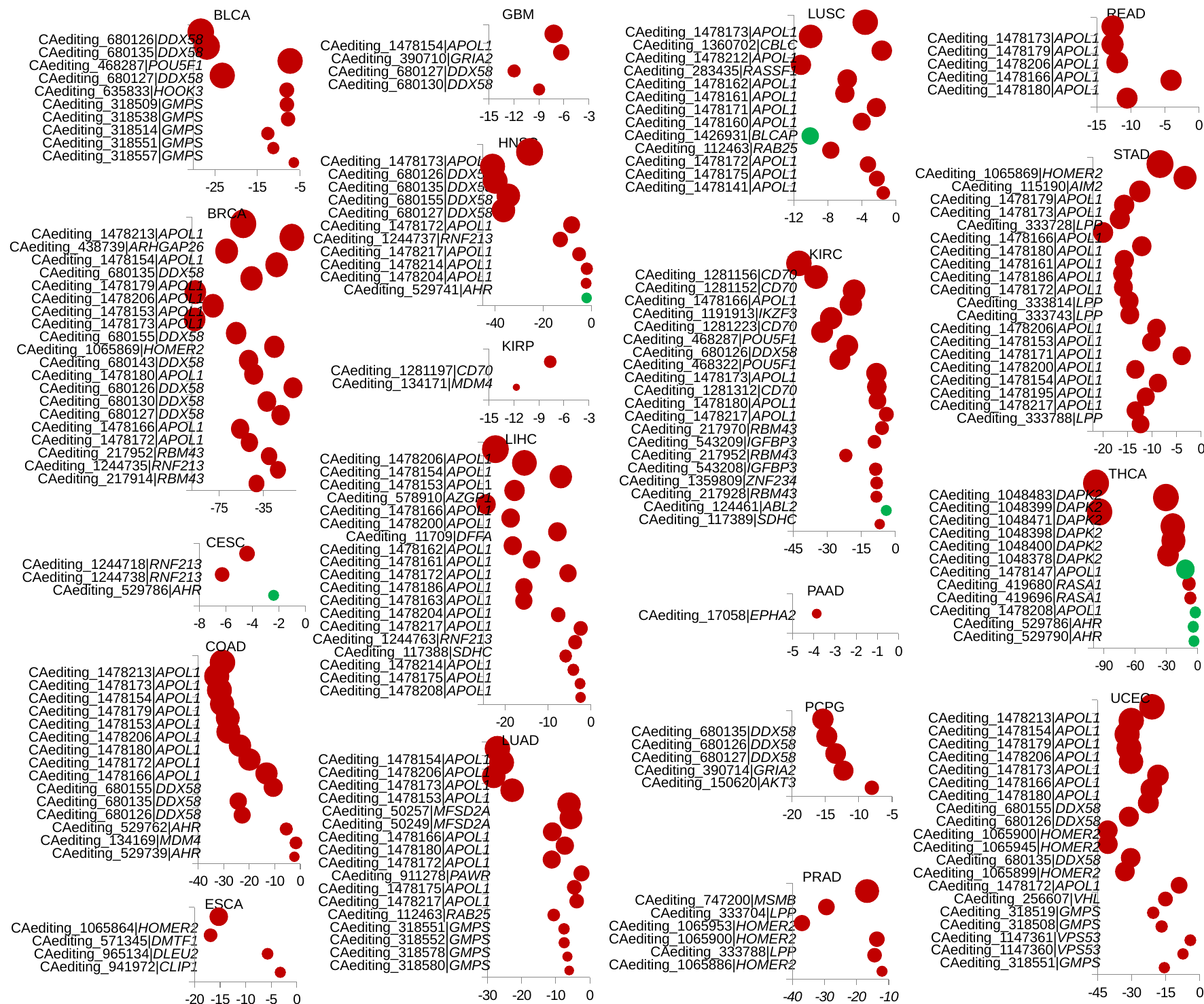

GBM
READ
LUSC
BLCA

### Chart

| Category |  |  |
|---|---|---|

### Chart

| Category |  |
|---|---|

### Chart

| Category | Y 值 |
|---|---|
CAediting_1478173|APOL1
CAediting_1360702|CBLC
CAediting_1478212|APOL1
CAediting_283435|RASSF1
CAediting_1478162|APOL1
CAediting_1478161|APOL1
CAediting_1478171|APOL1
CAediting_1478160|APOL1
CAediting_1426931|BLCAP
CAediting_112463|RAB25
CAediting_1478172|APOL1
CAediting_1478175|APOL1
CAediting_1478141|APOL1

### Chart

| Category |  |
|---|---|
CAediting_1478173|APOL1
CAediting_1478179|APOL1
CAediting_1478206|APOL1
CAediting_1478166|APOL1
CAediting_1478180|APOL1
CAediting_680126|DDX58
CAediting_680135|DDX58
CAediting_468287|POU5F1
CAediting_680127|DDX58
CAediting_635833|HOOK3
CAediting_318509|GMPS
CAediting_318538|GMPS
CAediting_318514|GMPS
CAediting_318551|GMPS
CAediting_318557|GMPS
CAediting_1478154|APOL1
CAediting_390710|GRIA2
CAediting_680127|DDX58
CAediting_680130|DDX58
HNSC

### Chart

| Category |  |  |
|---|---|---|
STAD

### Chart

| Category |  |
|---|---|
CAediting_1478173|APOL1
CAediting_680126|DDX58
CAediting_680135|DDX58
CAediting_680155|DDX58
CAediting_680127|DDX58
CAediting_1478172|APOL1
CAediting_1244737|RNF213
CAediting_1478217|APOL1
CAediting_1478214|APOL1
CAediting_1478204|APOL1
CAediting_529741|AHR
CAediting_1065869|HOMER2
CAediting_115190|AIM2
CAediting_1478179|APOL1
CAediting_1478173|APOL1
CAediting_333728|LPP
CAediting_1478166|APOL1
CAediting_1478180|APOL1
CAediting_1478161|APOL1
CAediting_1478186|APOL1
CAediting_1478172|APOL1
CAediting_333814|LPP
CAediting_333743|LPP
CAediting_1478206|APOL1
CAediting_1478153|APOL1
CAediting_1478171|APOL1
CAediting_1478200|APOL1
CAediting_1478154|APOL1
CAediting_1478195|APOL1
CAediting_1478217|APOL1
CAediting_333788|LPP
BRCA

### Chart

| Category |  |
|---|---|
CAediting_1478213|APOL1
CAediting_438739|ARHGAP26
CAediting_1478154|APOL1
CAediting_680135|DDX58
CAediting_1478179|APOL1
CAediting_1478206|APOL1
CAediting_1478153|APOL1
CAediting_1478173|APOL1
CAediting_680155|DDX58
CAediting_1065869|HOMER2
CAediting_680143|DDX58
CAediting_1478180|APOL1
CAediting_680126|DDX58
CAediting_680130|DDX58
CAediting_680127|DDX58
CAediting_1478166|APOL1
CAediting_1478172|APOL1
CAediting_217952|RBM43
CAediting_1244735|RNF213
CAediting_217914|RBM43
KIRC

### Chart

| Category |  |  |
|---|---|---|
CAediting_1281156|CD70
CAediting_1281152|CD70
CAediting_1478166|APOL1
CAediting_1191913|IKZF3
CAediting_1281223|CD70
CAediting_468287|POU5F1
CAediting_680126|DDX58
CAediting_468322|POU5F1
CAediting_1478173|APOL1
CAediting_1281312|CD70
CAediting_1478180|APOL1
CAediting_1478217|APOL1
CAediting_217970|RBM43
CAediting_543209|IGFBP3
CAediting_217952|RBM43
CAediting_543208|IGFBP3
CAediting_1359809|ZNF234
CAediting_217928|RBM43
CAediting_124461|ABL2
CAediting_117389|SDHC
KIRP

### Chart

| Category |  |
|---|---|
CAediting_1281197|CD70
CAediting_134171|MDM4
LIHC

### Chart

| Category |  |
|---|---|
CAediting_1478206|APOL1
CAediting_1478154|APOL1
CAediting_1478153|APOL1
CAediting_578910|AZGP1
CAediting_1478166|APOL1
CAediting_1478200|APOL1
CAediting_11709|DFFA
CAediting_1478162|APOL1
CAediting_1478161|APOL1
CAediting_1478172|APOL1
CAediting_1478186|APOL1
CAediting_1478163|APOL1
CAediting_1478204|APOL1
CAediting_1478217|APOL1
CAediting_1244763|RNF213
CAediting_117388|SDHC
CAediting_1478214|APOL1
CAediting_1478175|APOL1
CAediting_1478208|APOL1
THCA

### Chart

| Category |  |  |
|---|---|---|
CAediting_1048483|DAPK2
CAediting_1048399|DAPK2
CAediting_1048471|DAPK2
CAediting_1048398|DAPK2
CAediting_1048400|DAPK2
CAediting_1048378|DAPK2
CAediting_1478147|APOL1
CAediting_419680|RASA1
CAediting_419696|RASA1
CAediting_1478208|APOL1
CAediting_529786|AHR
CAediting_529790|AHR
CESC

### Chart

| Category |  |  |
|---|---|---|
CAediting_1244718|RNF213
CAediting_1244738|RNF213
CAediting_529786|AHR
PAAD

### Chart

| Category |  |
|---|---|
CAediting_17058|EPHA2
COAD

### Chart

| Category |  |
|---|---|
CAediting_1478213|APOL1
CAediting_1478173|APOL1
CAediting_1478154|APOL1
CAediting_1478179|APOL1
CAediting_1478153|APOL1
CAediting_1478206|APOL1
CAediting_1478180|APOL1
CAediting_1478172|APOL1
CAediting_1478166|APOL1
CAediting_680155|DDX58
CAediting_680135|DDX58
CAediting_680126|DDX58
CAediting_529762|AHR
CAediting_134169|MDM4
CAediting_529739|AHR
UCEC
PCPG

### Chart

| Category |  |
|---|---|
CAediting_1478213|APOL1
CAediting_1478154|APOL1
CAediting_1478179|APOL1
CAediting_1478206|APOL1
CAediting_1478173|APOL1
CAediting_1478166|APOL1
CAediting_1478180|APOL1
CAediting_680155|DDX58
CAediting_680126|DDX58
CAediting_1065900|HOMER2
CAediting_1065945|HOMER2
CAediting_680135|DDX58
CAediting_1065899|HOMER2
CAediting_1478172|APOL1
CAediting_256607|VHL
CAediting_318519|GMPS
CAediting_318508|GMPS
CAediting_1147361|VPS53
CAediting_1147360|VPS53
CAediting_318551|GMPS

### Chart

| Category |  |
|---|---|
CAediting_680135|DDX58
CAediting_680126|DDX58
CAediting_680127|DDX58
CAediting_390714|GRIA2
CAediting_150620|AKT3
LUAD

### Chart

| Category |  |
|---|---|
CAediting_1478154|APOL1
CAediting_1478206|APOL1
CAediting_1478173|APOL1
CAediting_1478153|APOL1
CAediting_50257|MFSD2A
CAediting_50249|MFSD2A
CAediting_1478166|APOL1
CAediting_1478180|APOL1
CAediting_1478172|APOL1
CAediting_911278|PAWR
CAediting_1478175|APOL1
CAediting_1478217|APOL1
CAediting_112463|RAB25
CAediting_318551|GMPS
CAediting_318552|GMPS
CAediting_318578|GMPS
CAediting_318580|GMPS
PRAD

### Chart

| Category |  |
|---|---|
ESCA
CAediting_747200|MSMB
CAediting_333704|LPP
CAediting_1065953|HOMER2
CAediting_1065900|HOMER2
CAediting_333788|LPP
CAediting_1065886|HOMER2

### Chart

| Category |  |
|---|---|
CAediting_1065864|HOMER2
CAediting_571345|DMTF1
CAediting_965134|DLEU2
CAediting_941972|CLIP1